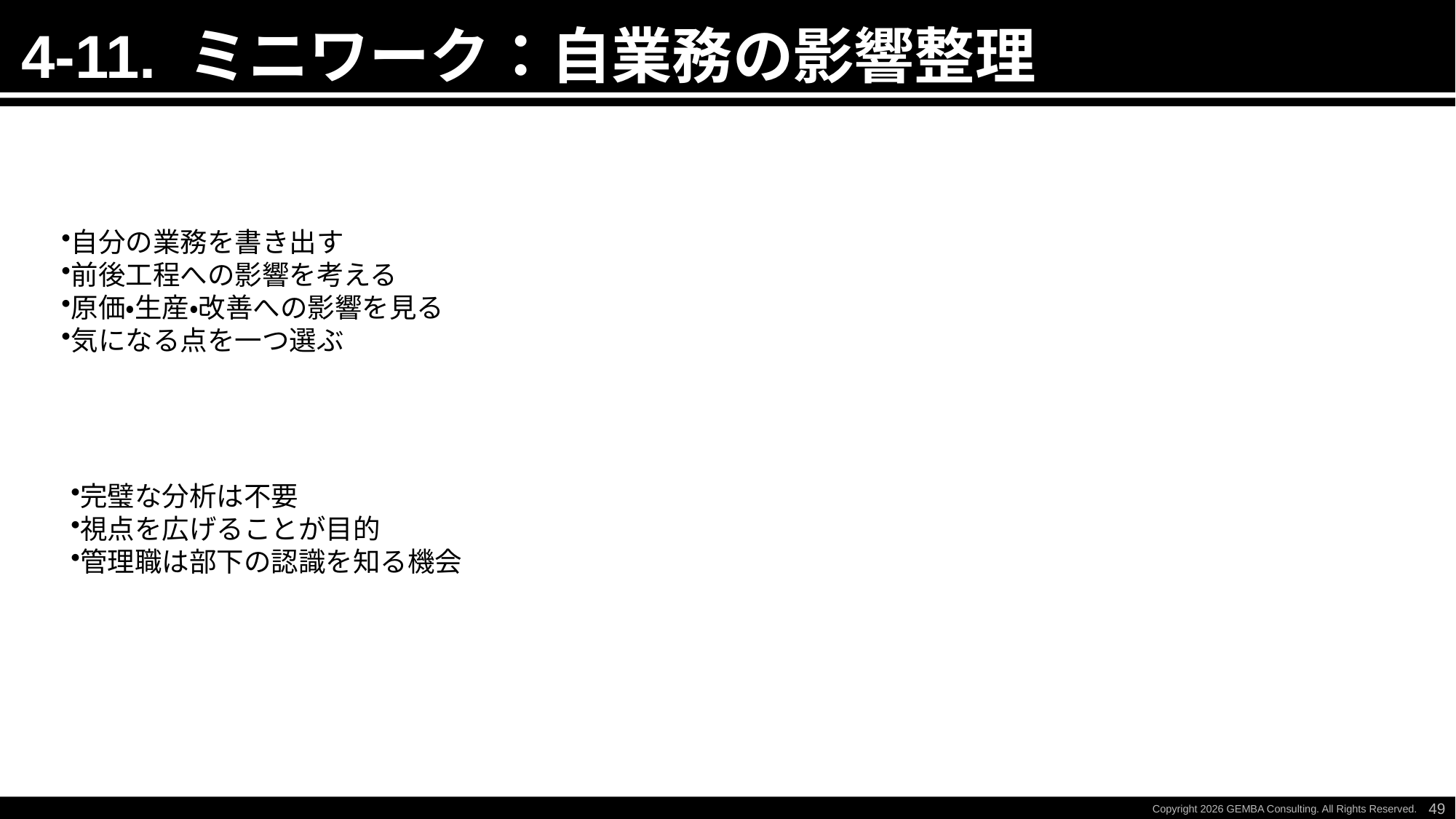

4-11. ミニワーク：自業務の影響整理
自分の業務を書き出す
前後工程への影響を考える
原価・生産・改善への影響を見る
気になる点を一つ選ぶ
完璧な分析は不要
視点を広げることが目的
管理職は部下の認識を知る機会
49